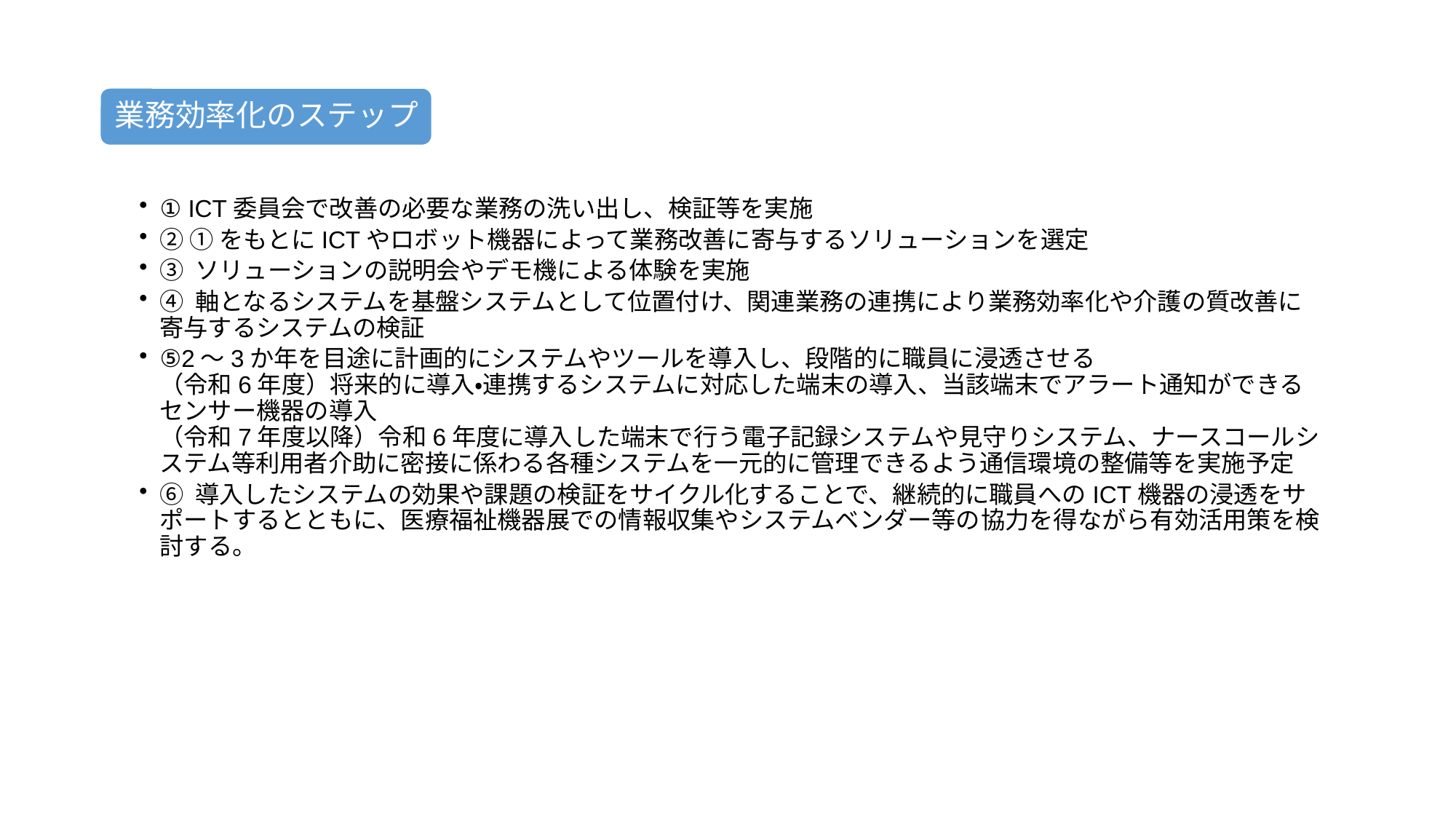

業務効率化のステップ
① ICT委員会で改善の必要な業務の洗い出し、検証等を実施
② ①をもとにICTやロボット機器によって業務改善に寄与するソリューションを選定
③ ソリューションの説明会やデモ機による体験を実施
④ 軸となるシステムを基盤システムとして位置付け、関連業務の連携により業務効率化や介護の質改善に寄与するシステムの検証
⑤2～3か年を目途に計画的にシステムやツールを導入し、段階的に職員に浸透させる　　　　　　　　　（令和6年度）将来的に導入・連携するシステムに対応した端末の導入、当該端末でアラート通知ができるセンサー機器の導入　　　　　　　　　　　　　　　　　　　　　　　　　　　　　　　　　　　　　　（令和7年度以降）令和6年度に導入した端末で行う電子記録システムや見守りシステム、ナースコールシステム等利用者介助に密接に係わる各種システムを一元的に管理できるよう通信環境の整備等を実施予定
⑥ 導入したシステムの効果や課題の検証をサイクル化することで、継続的に職員へのICT機器の浸透をサポートするとともに、医療福祉機器展での情報収集やシステムベンダー等の協力を得ながら有効活用策を検討する。